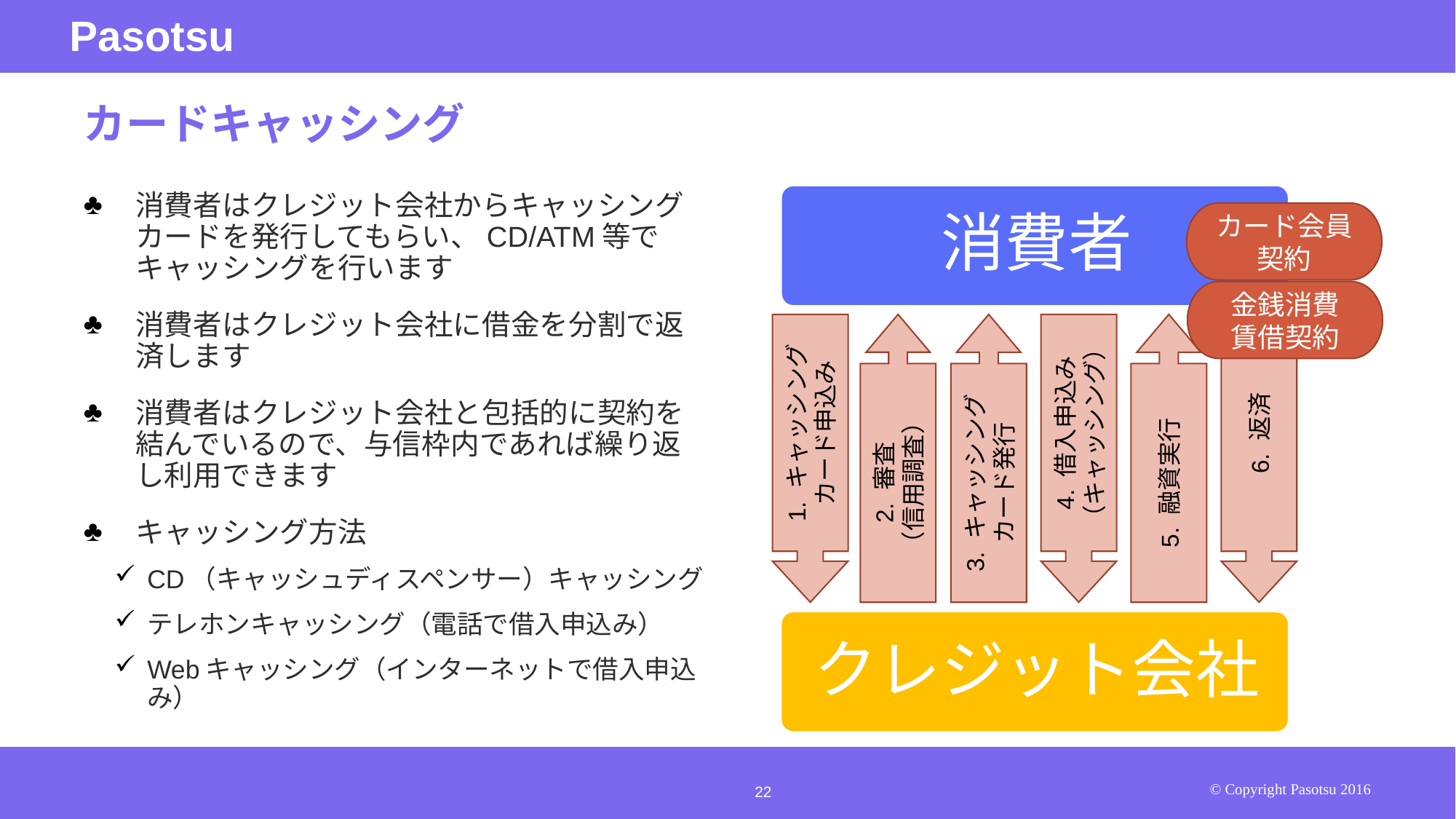

# カードキャッシング
消費者

クレジット会社

販売店

消費者はクレジット会社からキャッシングカードを発行してもらい、CD/ATM等でキャッシングを行います
消費者はクレジット会社に借金を分割で返済します
消費者はクレジット会社と包括的に契約を結んでいるので、与信枠内であれば繰り返し利用できます
キャッシング方法
CD（キャッシュディスペンサー）キャッシング
テレホンキャッシング（電話で借入申込み）
Webキャッシング（インターネットで借入申込み）

カード会員契約
金銭消費
賃借契約
5. 融資実行
6. 返済
4. 借入申込み（キャッシング）
3. キャッシングカード発行
1. キャッシングカード申込み
2. 審査
（信用調査）
© Copyright Pasotsu 2016
22